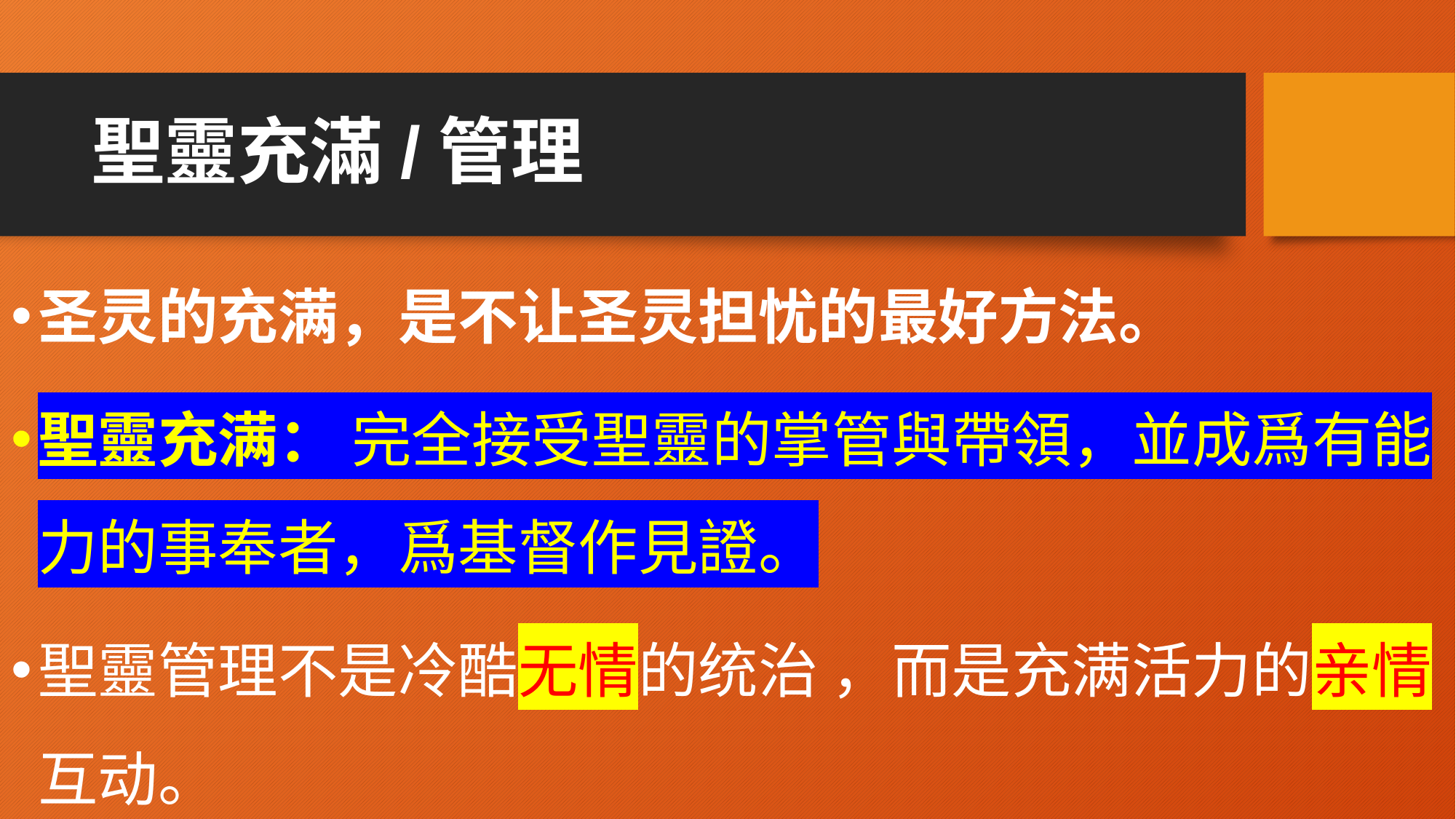

# 聖靈充滿/管理
圣灵的充满，是不让圣灵担忧的最好方法。
聖靈充满： 完全接受聖靈的掌管與帶領，並成爲有能力的事奉者，爲基督作見證。
聖靈管理不是冷酷无情的统治 ，而是充满活力的亲情互动。